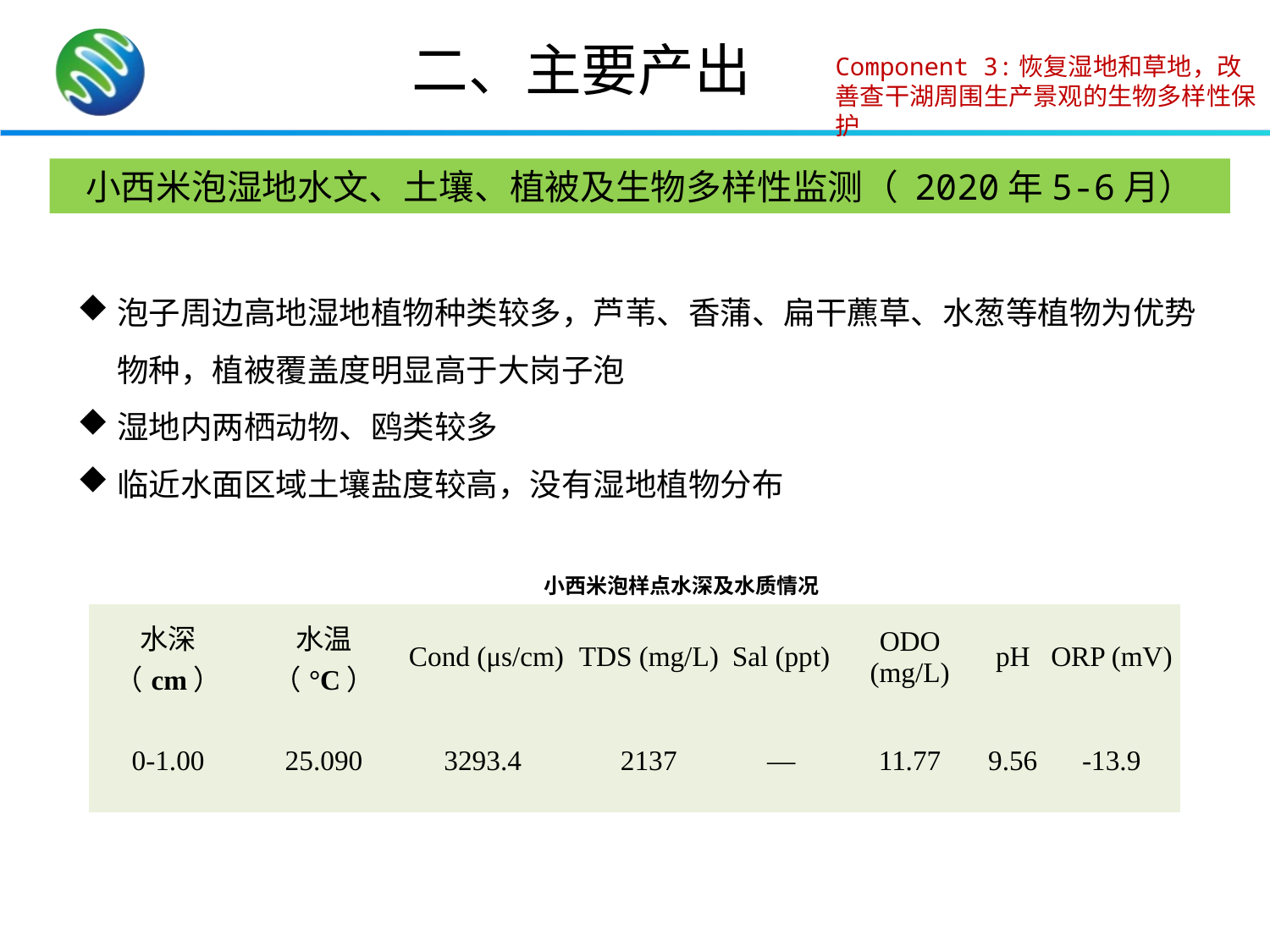

二、主要产出
Component 3:恢复湿地和草地，改善查干湖周围生产景观的生物多样性保护
小西米泡湿地水文、土壤、植被及生物多样性监测（ 2020年5-6月）
泡子周边高地湿地植物种类较多，芦苇、香蒲、扁干藨草、水葱等植物为优势物种，植被覆盖度明显高于大岗子泡
湿地内两栖动物、鸥类较多
临近水面区域土壤盐度较高，没有湿地植物分布
 小西米泡样点水深及水质情况
| 水深（cm） | 水温（°C） | Cond (μs/cm) | TDS (mg/L) | Sal (ppt) | ODO (mg/L) | pH | ORP (mV) |
| --- | --- | --- | --- | --- | --- | --- | --- |
| 0-1.00 | 25.090 | 3293.4 | 2137 | — | 11.77 | 9.56 | -13.9 |